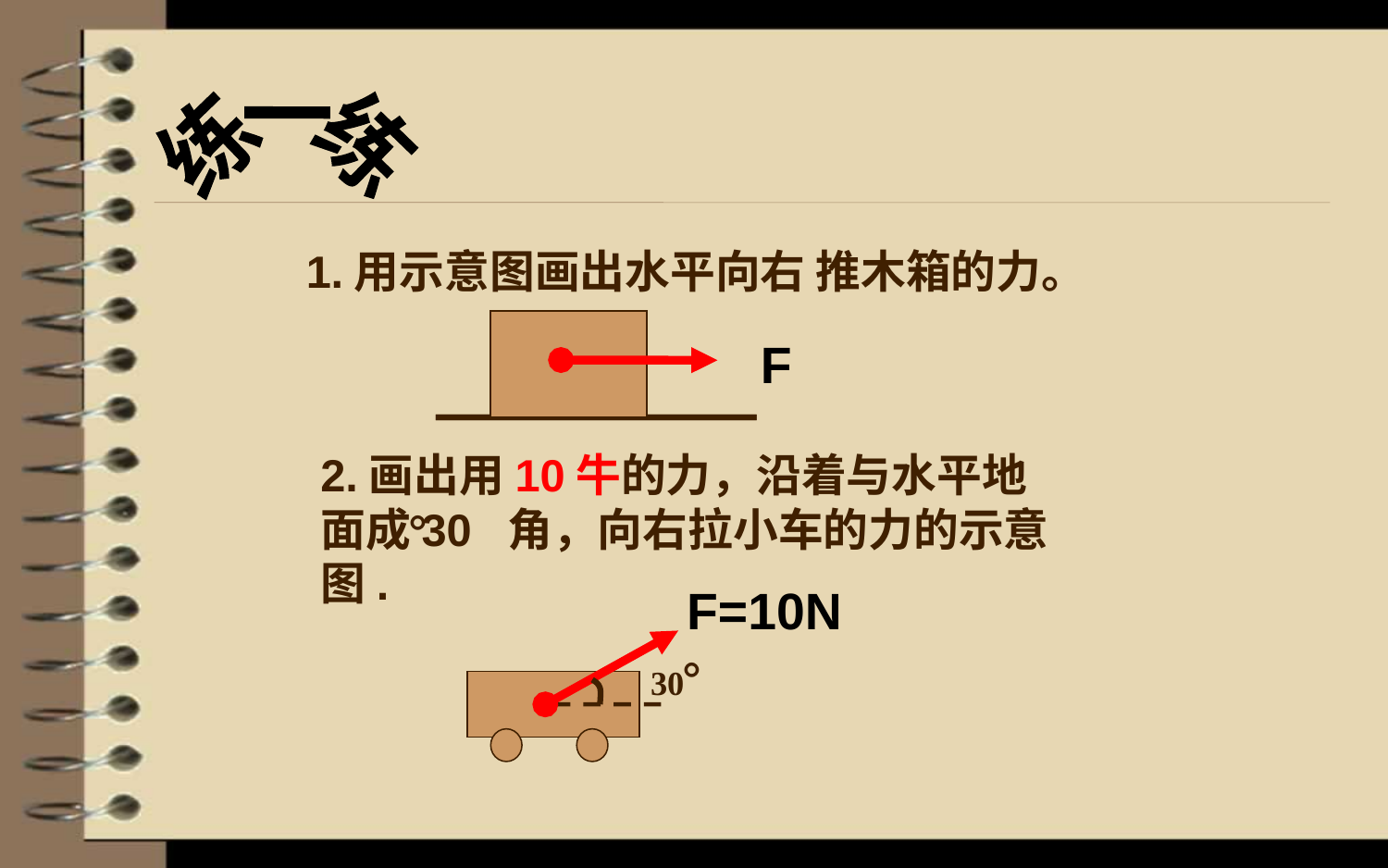

练一练
1.用示意图画出水平向右 推木箱的力。

F

2.画出用10牛的力，沿着与水平地面成30  角，向右拉小车的力的示意图.

。
F=10N

。

30